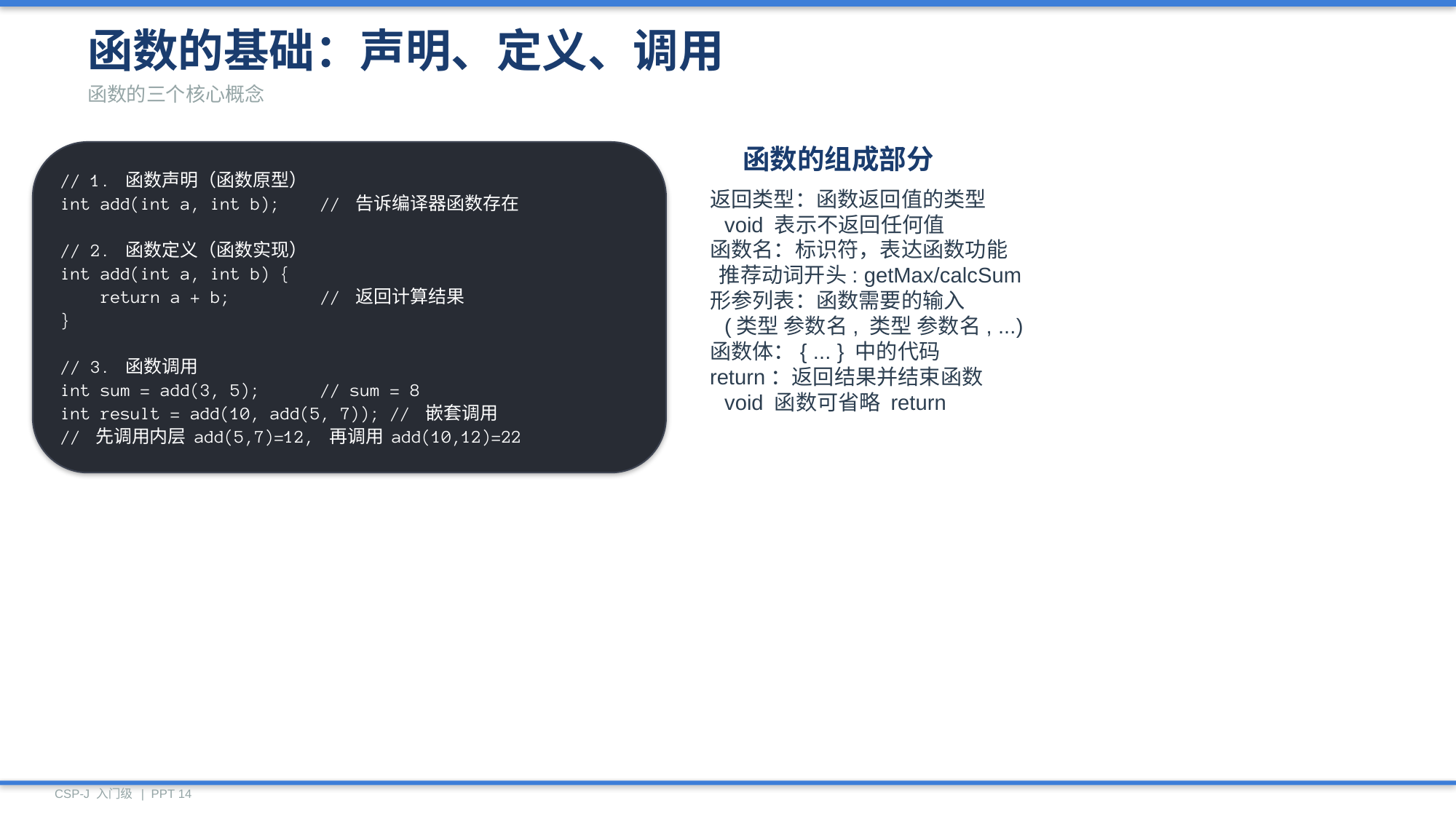

函数的基础：声明、定义、调用
函数的三个核心概念
// 1. 函数声明（函数原型）
int add(int a, int b);    // 告诉编译器函数存在

// 2. 函数定义（函数实现）
int add(int a, int b) {
    return a + b;         // 返回计算结果
}

// 3. 函数调用
int sum = add(3, 5);      // sum = 8
int result = add(10, add(5, 7)); // 嵌套调用
// 先调用内层 add(5,7)=12, 再调用 add(10,12)=22
函数的组成部分
返回类型：函数返回值的类型
  void 表示不返回任何值
函数名：标识符，表达函数功能
  推荐动词开头: getMax/calcSum
形参列表：函数需要的输入
  (类型 参数名, 类型 参数名, ...)
函数体：{ ... } 中的代码
return：返回结果并结束函数
  void 函数可省略 return

CSP-J 入门级  |  PPT 14